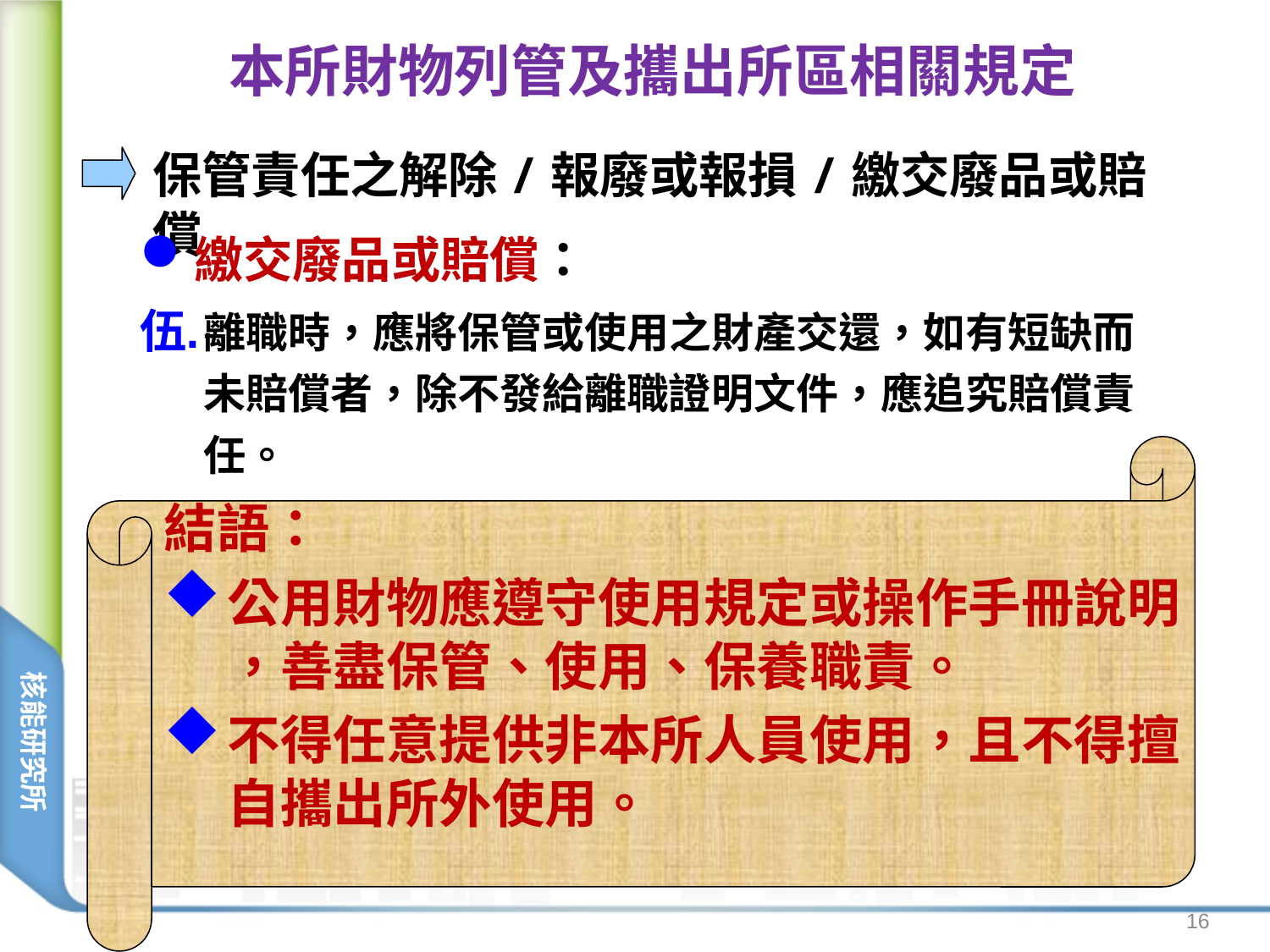

本所財物列管及攜出所區相關規定
保管責任之解除/報廢或報損/繳交廢品或賠償

繳交廢品或賠償：
離職時，應將保管或使用之財產交還，如有短缺而未賠償者，除不發給離職證明文件，應追究賠償責任。

結語：
公用財物應遵守使用規定或操作手冊說明
，善盡保管、使用、保養職責。
不得任意提供非本所人員使用，且不得擅
自攜出所外使用。

16